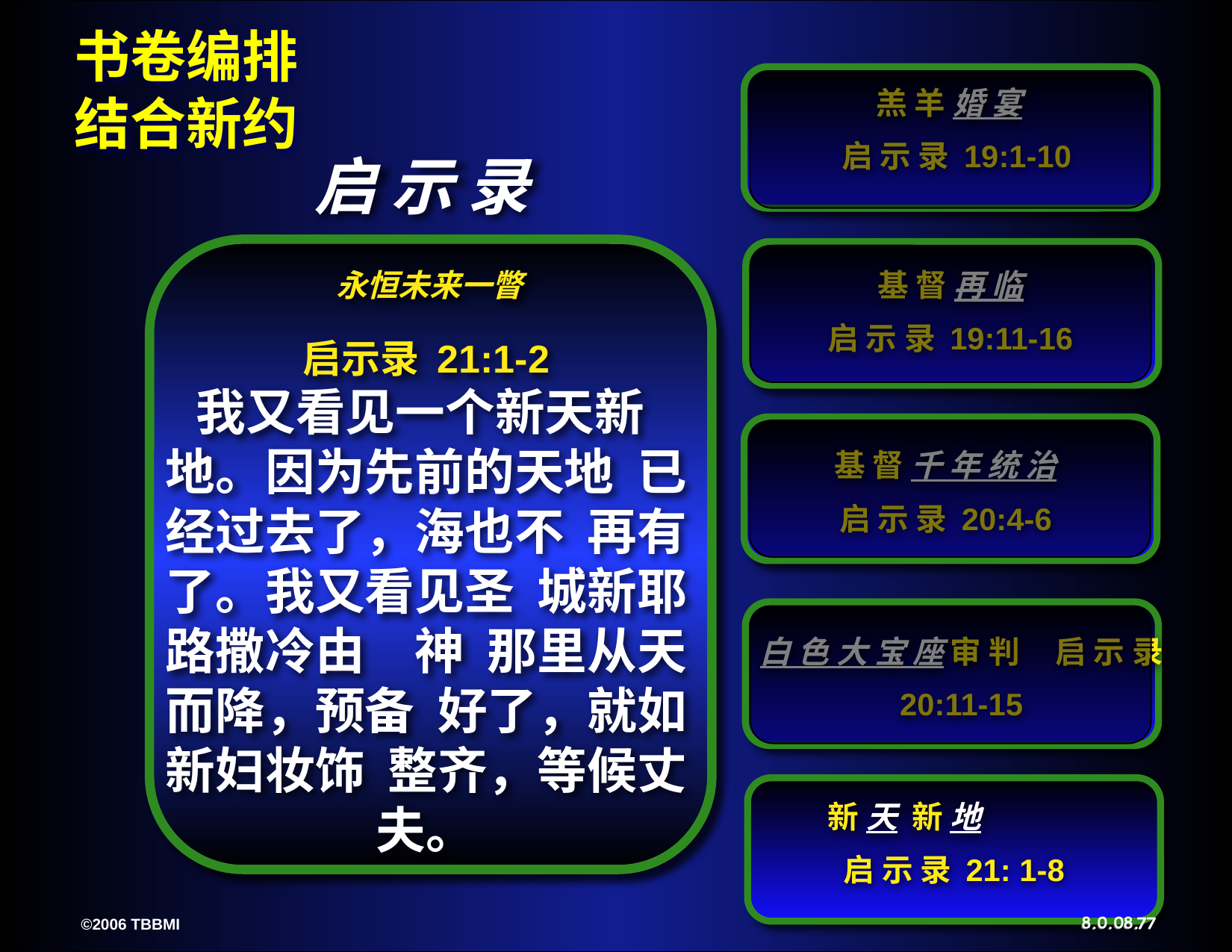

羔 羊 婚 宴
 启 示 录 19:1-10

启 示 录

基 督 再 临
启 示 录 19:11-16

永恒未来一瞥
启示录 21:1-2
我又看见一个新天新  地。因为先前的天地  已经过去了，海也不  再有了。我又看见圣  城新耶路撒冷由　神  那里从天而降，预备  好了，就如新妇妆饰  整齐，等候丈夫。

基 督 千 年 统 治
启 示 录 20:4-6

白 色 大 宝 座 审 判     启 示 录 20:11-15

新 天  新 地
启 示 录 21: 1-8

8.0.08.

77